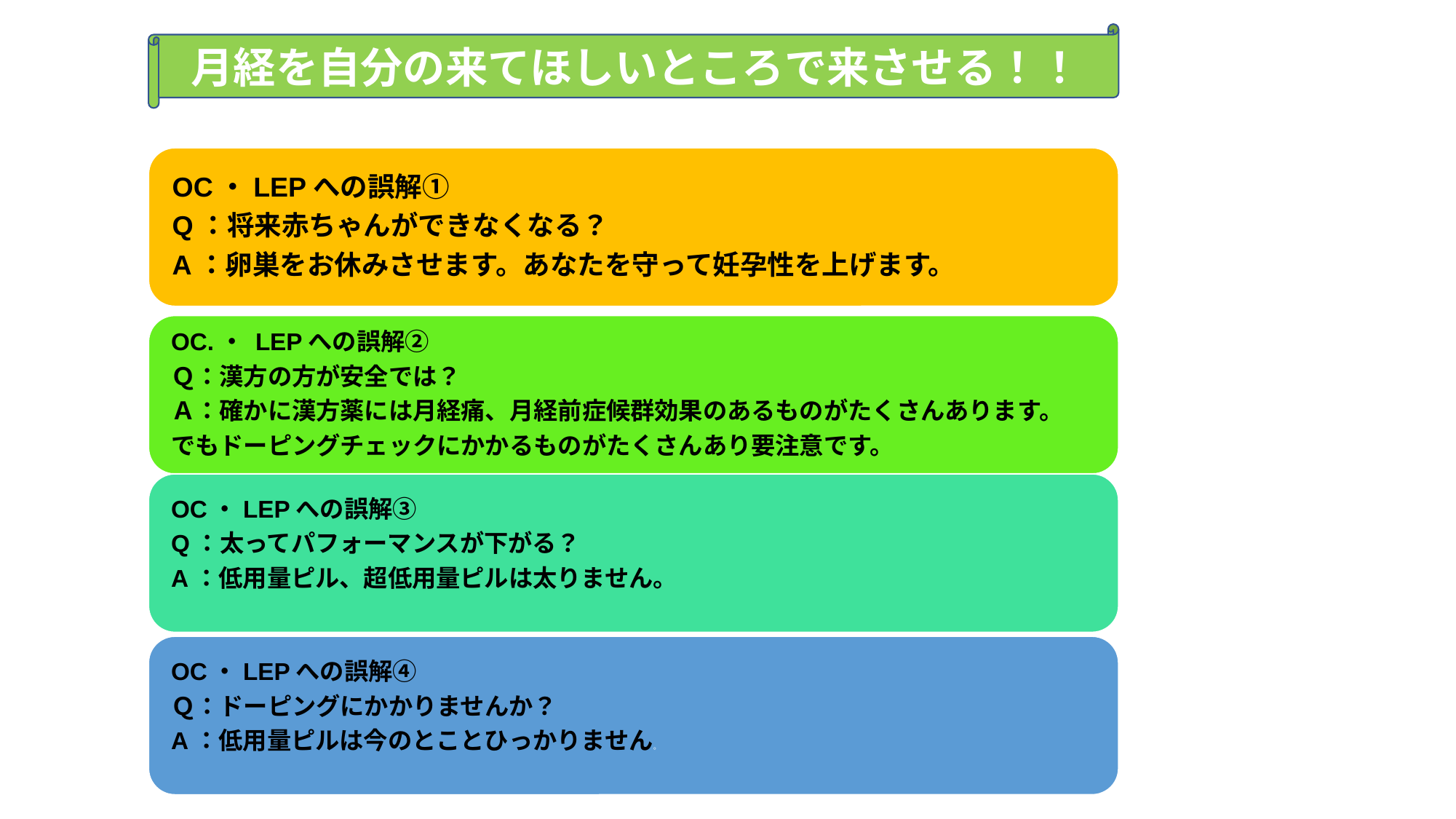

月経を自分の来てほしいところで来させる！！
OC・LEPへの誤解①
Q：将来赤ちゃんができなくなる？
A：卵巣をお休みさせます。あなたを守って妊孕性を上げます。

OC.・ LEPへの誤解②
Ｑ：漢方の方が安全では？
Ａ：確かに漢方薬には月経痛、月経前症候群効果のあるものがたくさんあります。
でもドーピングチェックにかかるものがたくさんあり要注意です。
OC・LEPへの誤解③
Q：太ってパフォーマンスが下がる？
A：低用量ピル、超低用量ピルは太りません。

OC・LEPへの誤解④
Ｑ：ドーピングにかかりませんか？
A：低用量ピルは今のとことひっかりません。